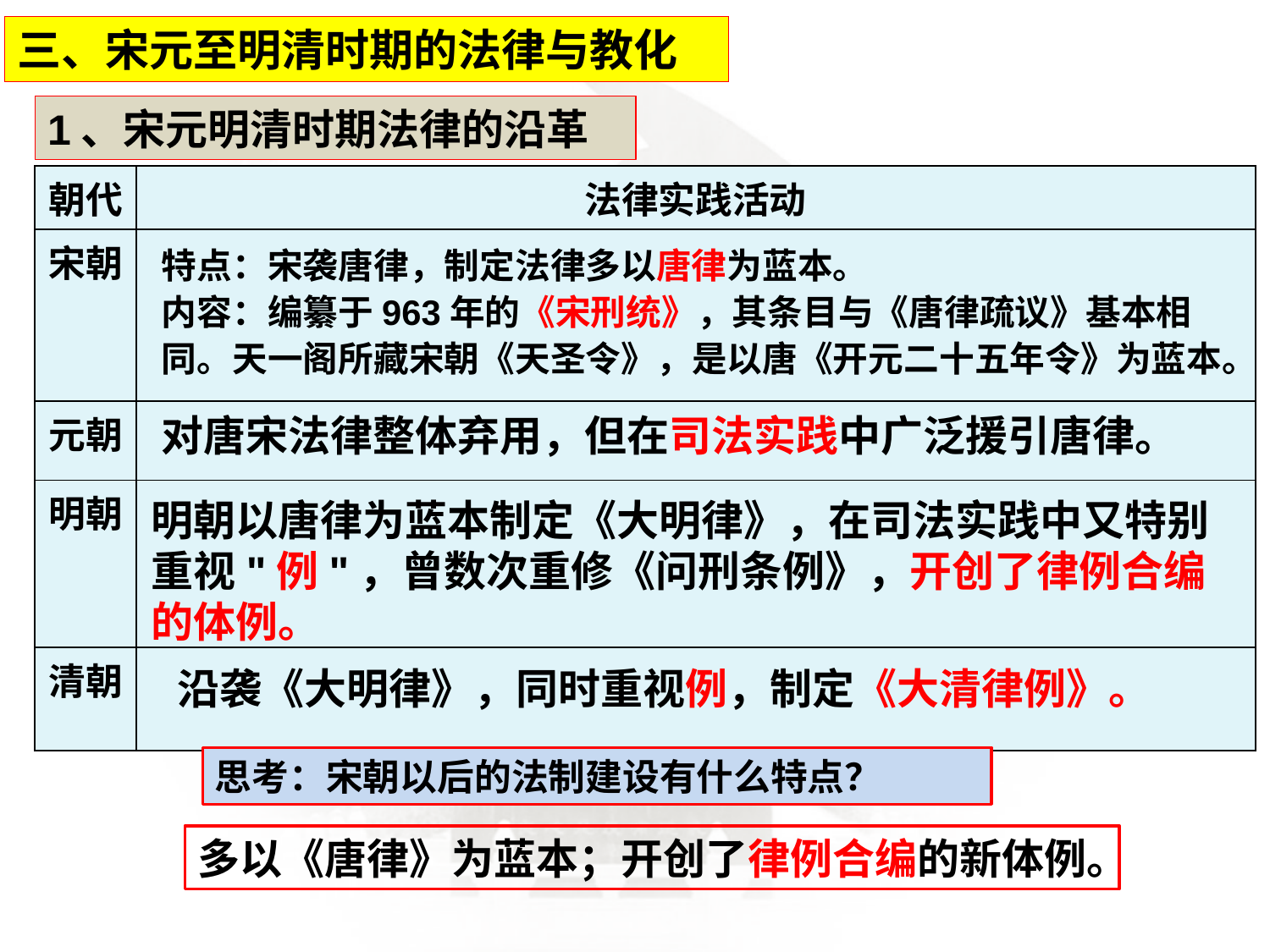

三、宋元至明清时期的法律与教化
1、宋元明清时期法律的沿革
| 朝代 | 法律实践活动 |
| --- | --- |
| 宋朝 |  |
| 元朝 |  |
| 明朝 |  |
| 清朝 |  |
特点：宋袭唐律，制定法律多以唐律为蓝本。
内容：编纂于963年的《宋刑统》，其条目与《唐律疏议》基本相同。天一阁所藏宋朝《天圣令》，是以唐《开元二十五年令》为蓝本。
对唐宋法律整体弃用，但在司法实践中广泛援引唐律。
明朝以唐律为蓝本制定《大明律》，在司法实践中又特别重视"例"，曾数次重修《问刑条例》，开创了律例合编的体例。
沿袭《大明律》，同时重视例，制定《大清律例》。
思考：宋朝以后的法制建设有什么特点？
多以《唐律》为蓝本；开创了律例合编的新体例。